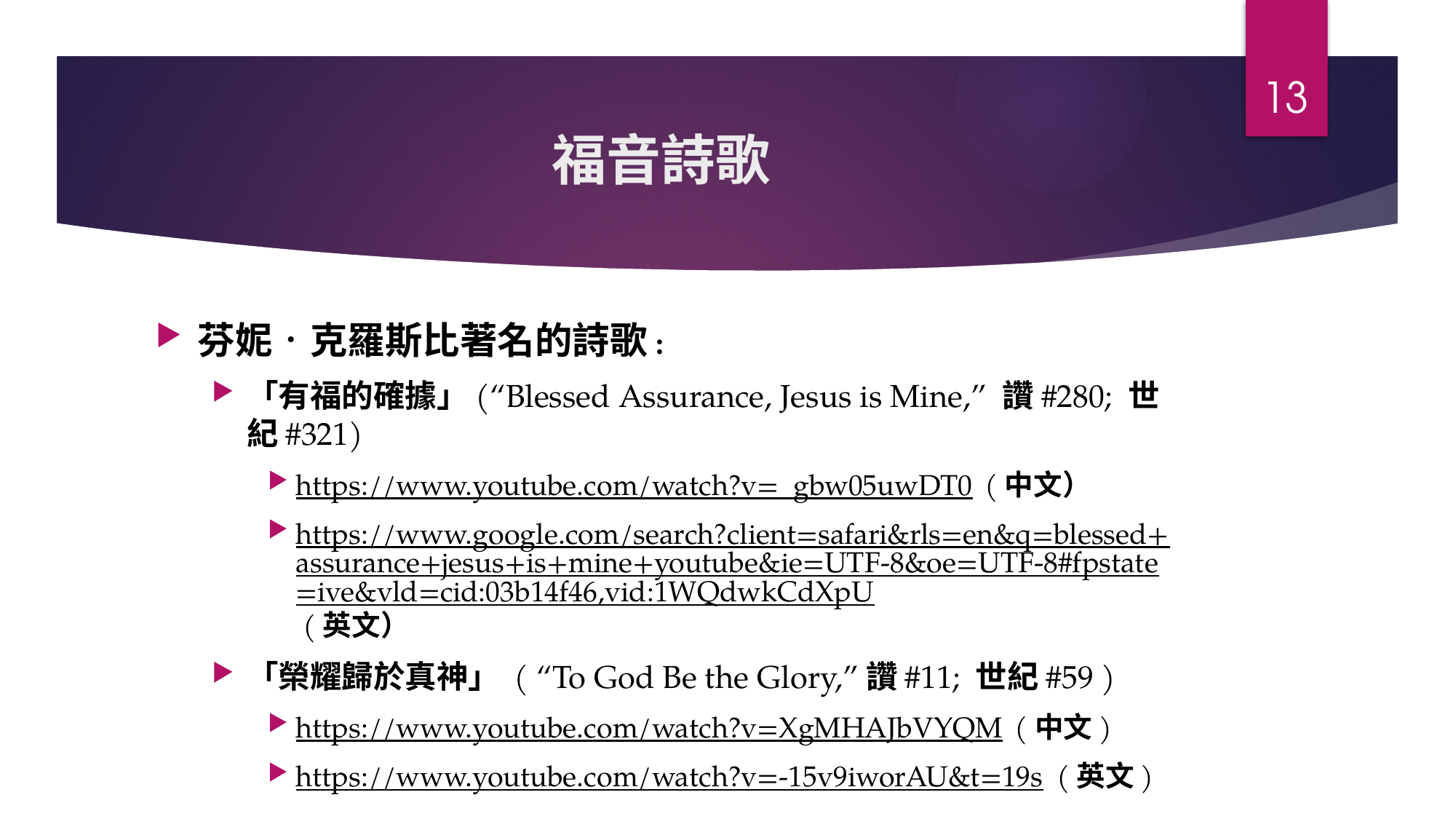

13
# 福音詩歌
芬妮．克羅斯比著名的詩歌:
「有福的確據」(“Blessed Assurance, Jesus is Mine,” 讚#280; 世紀#321)
https://www.youtube.com/watch?v=_gbw05uwDT0 (中文）
https://www.google.com/search?client=safari&rls=en&q=blessed+assurance+jesus+is+mine+youtube&ie=UTF-8&oe=UTF-8#fpstate=ive&vld=cid:03b14f46,vid:1WQdwkCdXpU (英文）
「榮耀歸於真神」 ( “To God Be the Glory,”讚#11; 世紀#59 )
https://www.youtube.com/watch?v=XgMHAJbVYQM (中文)
https://www.youtube.com/watch?v=-15v9iworAU&t=19s (英文)